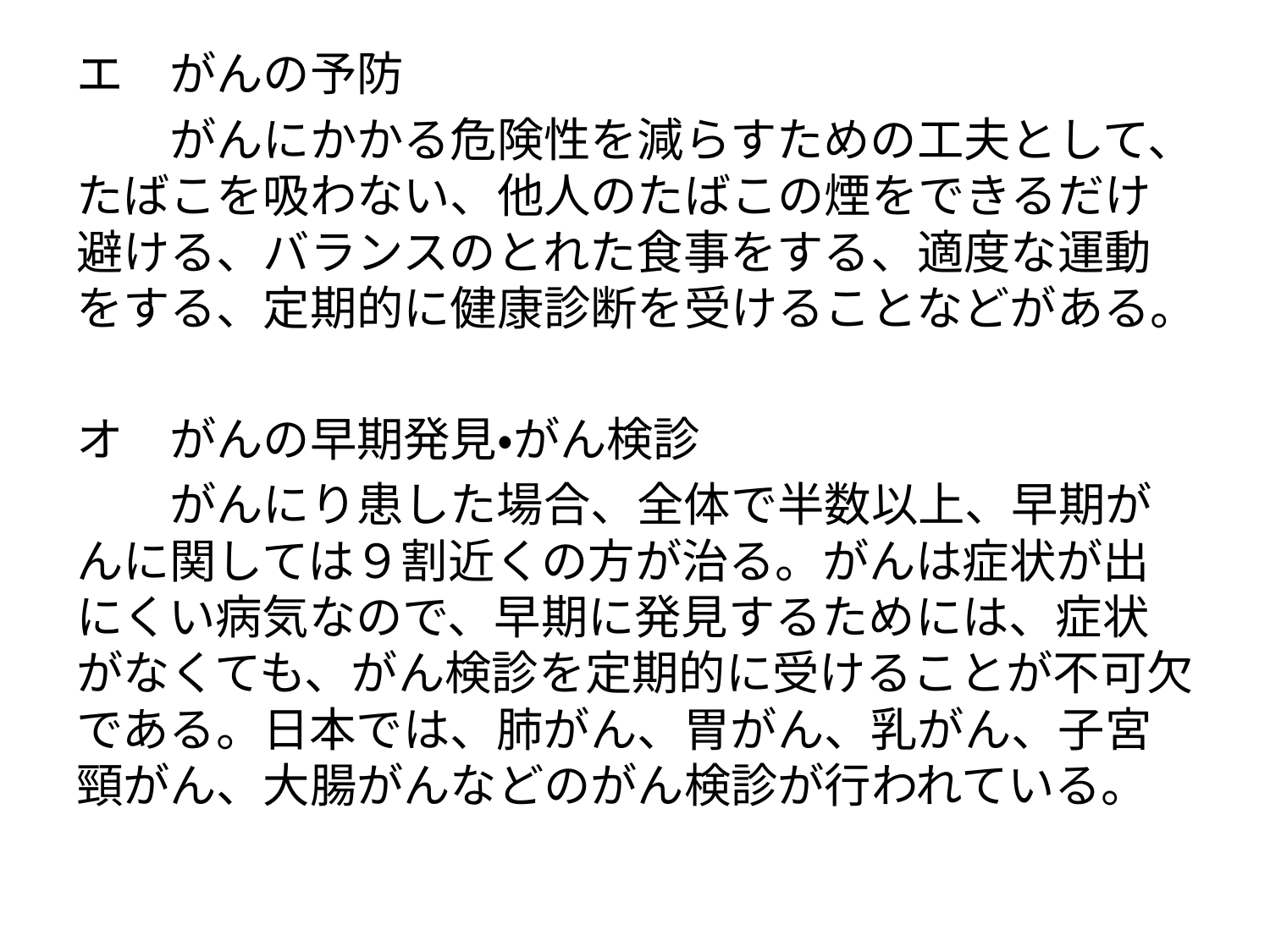

#
エ　がんの予防
　　がんにかかる危険性を減らすための工夫として、たばこを吸わない、他人のたばこの煙をできるだけ避ける、バランスのとれた食事をする、適度な運動をする、定期的に健康診断を受けることなどがある。

オ　がんの早期発見・がん検診
　　がんにり患した場合、全体で半数以上、早期がんに関しては９割近くの方が治る。がんは症状が出にくい病気なので、早期に発見するためには、症状がなくても、がん検診を定期的に受けることが不可欠である。日本では、肺がん、胃がん、乳がん、子宮頸がん、大腸がんなどのがん検診が行われている。